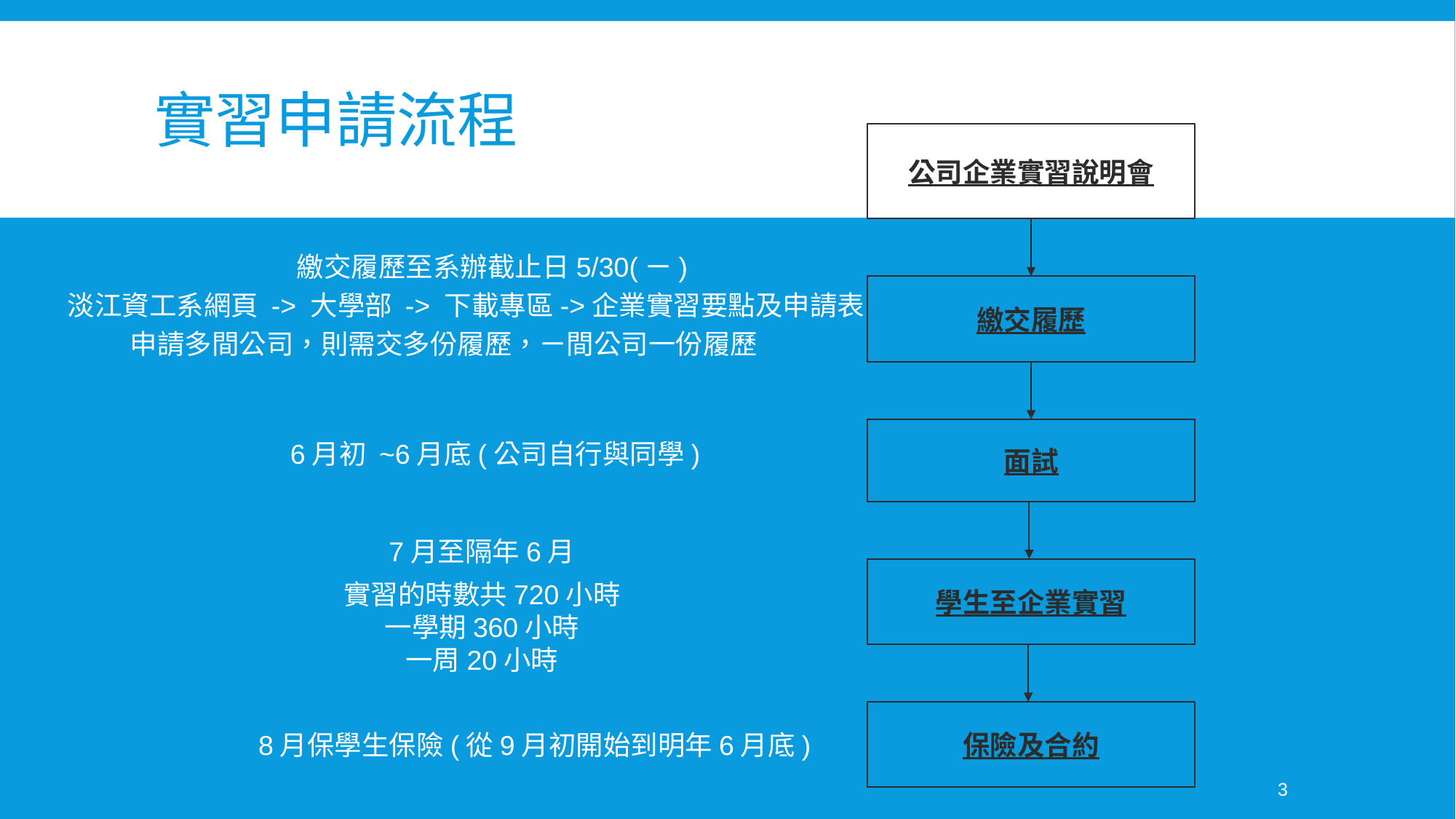

# 實習申請流程
公司企業實習說明會
繳交履歷
面試
學生至企業實習
保險及合約
繳交履歷至系辦截止日5/30(ㄧ)
淡江資工系網頁 -> 大學部 -> 下載專區->企業實習要點及申請表
申請多間公司，則需交多份履歷，ㄧ間公司一份履歷
6月初 ~6月底(公司自行與同學)
7月至隔年6月
實習的時數共720小時
一學期360小時
一周20小時
8月保學生保險(從9月初開始到明年6月底)
3